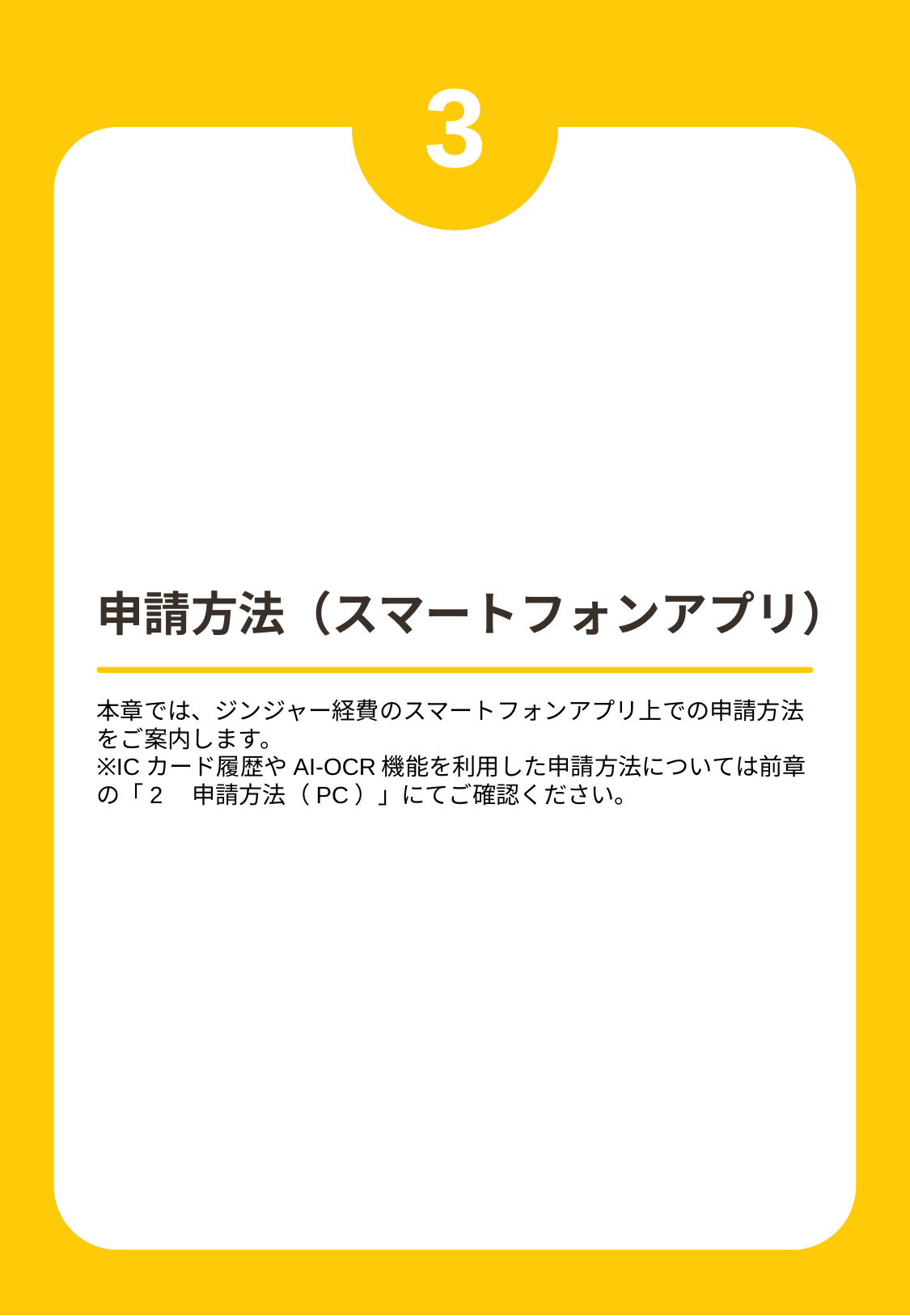

3

申請方法（スマートフォンアプリ）

本章では、ジンジャー経費のスマートフォンアプリ上での申請方法をご案内します。
※ICカード履歴やAI-OCR機能を利用した申請方法については前章の「2　申請方法（PC）」にてご確認ください。